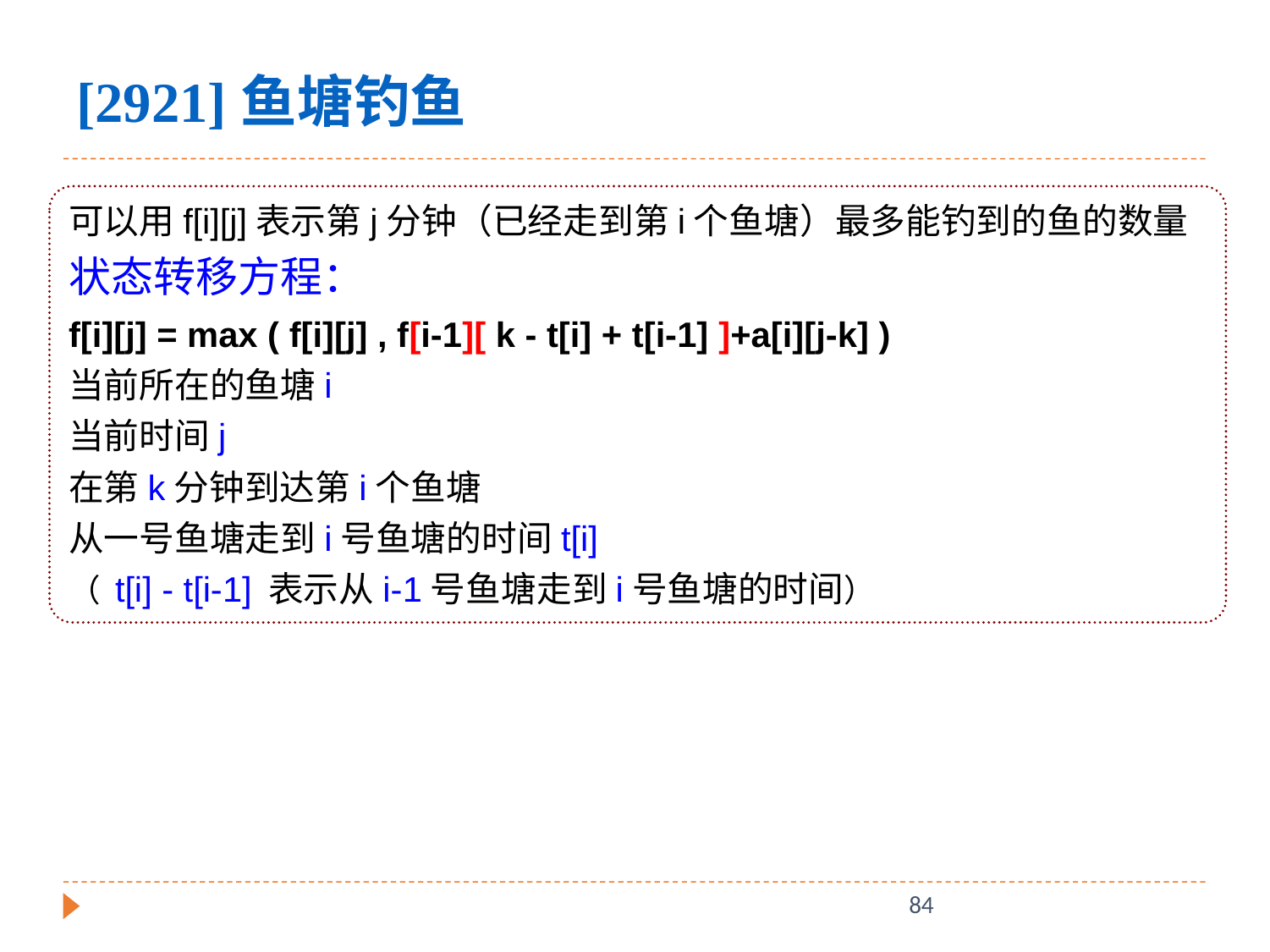

[2921]鱼塘钓鱼
可以用f[i][j]表示第j分钟（已经走到第i个鱼塘）最多能钓到的鱼的数量
状态转移方程：
f[i][j] = max ( f[i][j] , f[i-1][ k - t[i] + t[i-1] ]+a[i][j-k] )
当前所在的鱼塘i
当前时间j
在第k分钟到达第i个鱼塘
从一号鱼塘走到i号鱼塘的时间t[i]
（ t[i] - t[i-1] 表示从i-1号鱼塘走到i号鱼塘的时间）
84